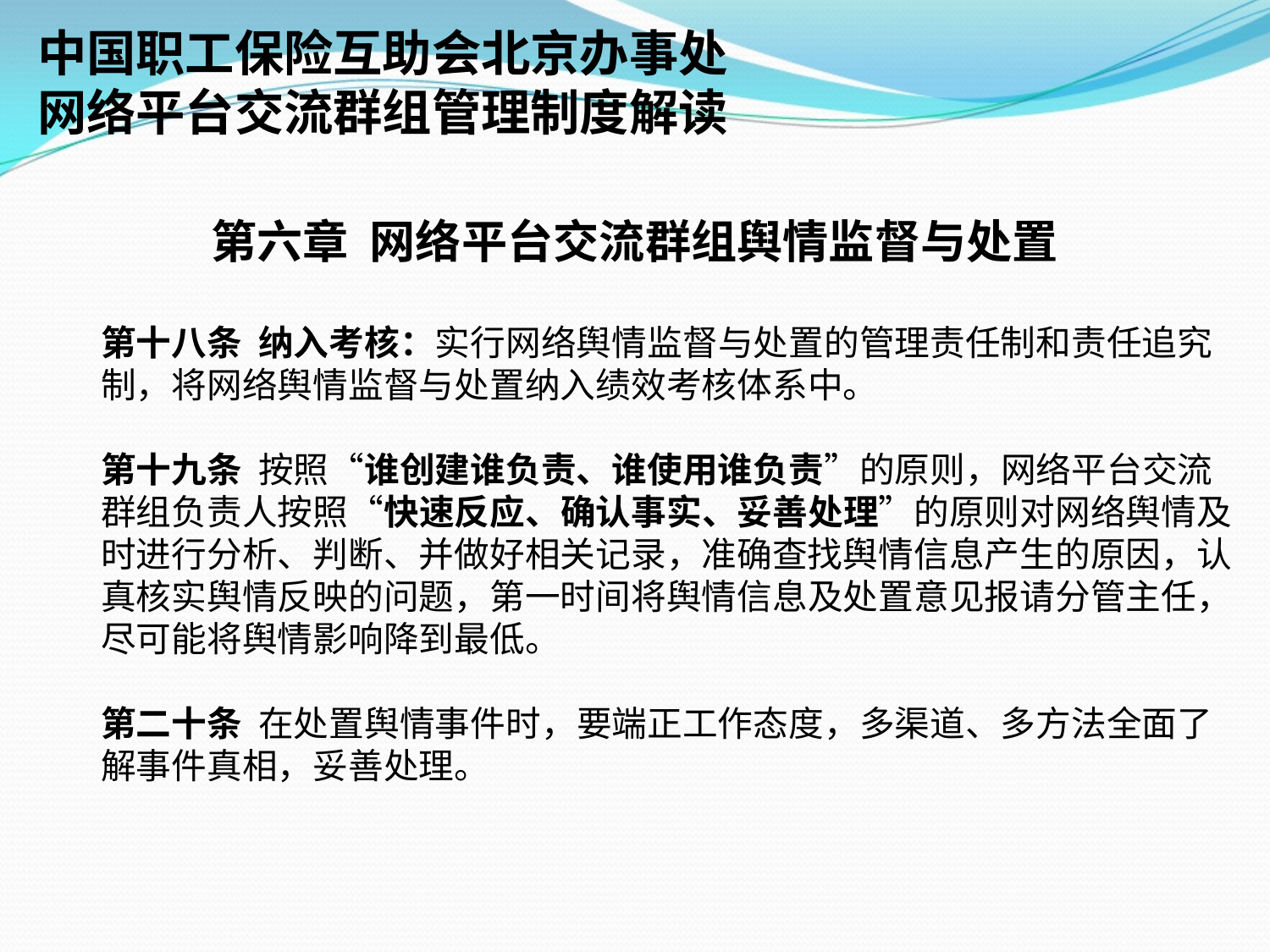

中国职工保险互助会北京办事处
网络平台交流群组管理制度解读
第六章  网络平台交流群组舆情监督与处置

第十八条  纳入考核：实行网络舆情监督与处置的管理责任制和责任追究制，将网络舆情监督与处置纳入绩效考核体系中。

第十九条  按照“谁创建谁负责、谁使用谁负责”的原则，网络平台交流群组负责人按照“快速反应、确认事实、妥善处理”的原则对网络舆情及时进行分析、判断、并做好相关记录，准确查找舆情信息产生的原因，认真核实舆情反映的问题，第一时间将舆情信息及处置意见报请分管主任，尽可能将舆情影响降到最低。

第二十条  在处置舆情事件时，要端正工作态度，多渠道、多方法全面了解事件真相，妥善处理。